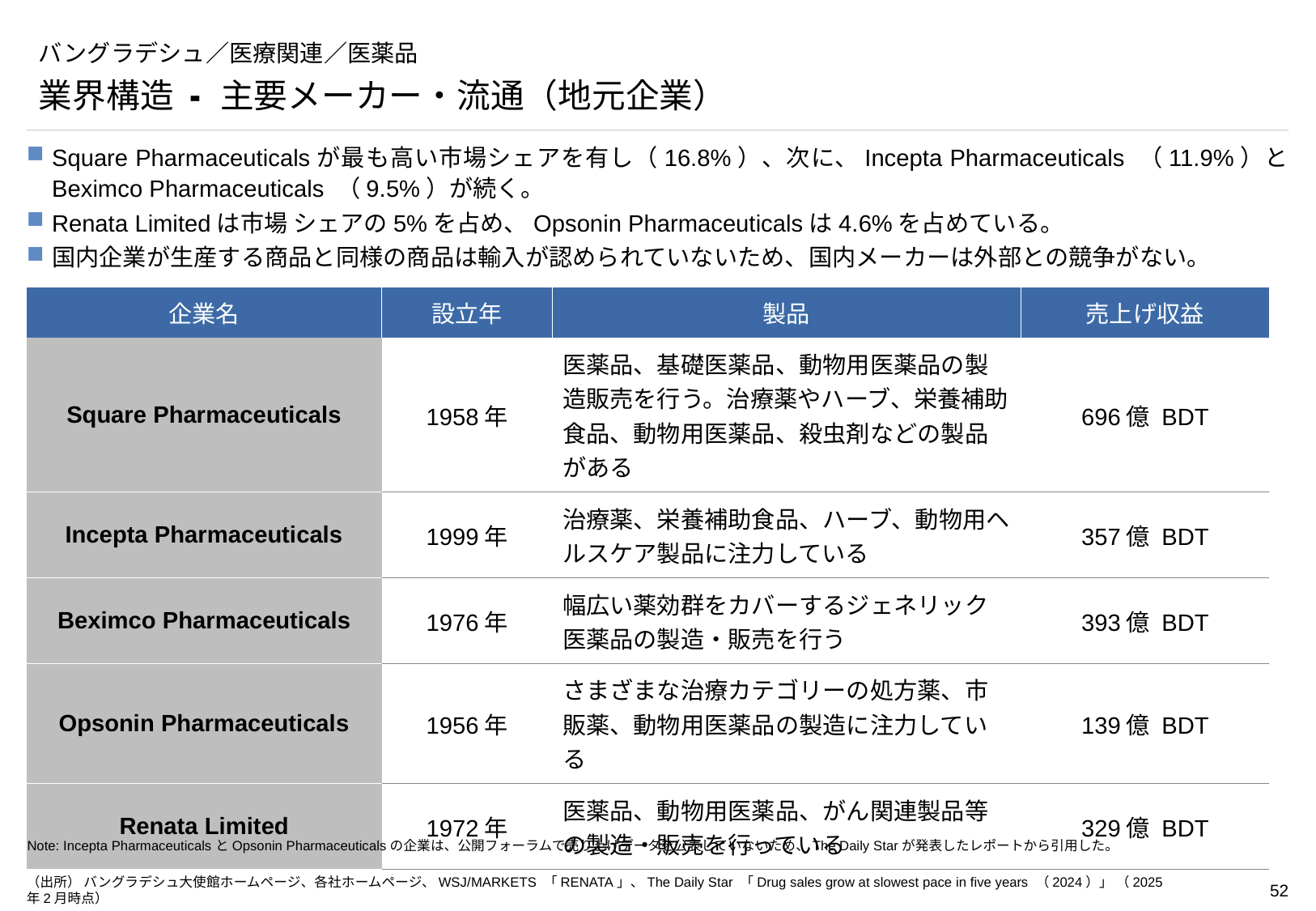

# バングラデシュ／医療関連／医薬品
業界構造 - 主要メーカー・流通（地元企業）
Square Pharmaceuticalsが最も高い市場シェアを有し（16.8%）、次に、Incepta Pharmaceuticals （11.9%）と Beximco Pharmaceuticals （9.5%）が続く。
Renata Limitedは市場 シェアの5%を占め、Opsonin Pharmaceuticalsは4.6%を占めている。
国内企業が生産する商品と同様の商品は輸入が認められていないため、国内メーカーは外部との競争がない。
| 企業名 | 設立年 | 製品 | 売上げ収益 |
| --- | --- | --- | --- |
| Square Pharmaceuticals | 1958年 | 医薬品、基礎医薬品、動物用医薬品の製造販売を行う。治療薬やハーブ、栄養補助食品、動物用医薬品、殺虫剤などの製品がある | 696億 BDT |
| Incepta Pharmaceuticals | 1999年 | 治療薬、栄養補助食品、ハーブ、動物用ヘルスケア製品に注力している | 357億 BDT |
| Beximco Pharmaceuticals | 1976年 | 幅広い薬効群をカバーするジェネリック医薬品の製造・販売を行う | 393億 BDT |
| Opsonin Pharmaceuticals | 1956年 | さまざまな治療カテゴリーの処方薬、市販薬、動物用医薬品の製造に注力している | 139億 BDT |
| Renata Limited | 1972年 | 医薬品、動物用医薬品、がん関連製品等の製造・販売を行っている | 329億 BDT |
Note: Incepta PharmaceuticalsとOpsonin Pharmaceuticalsの企業は、公開フォーラムで売り上げデータを公表していないため、The Daily Starが発表したレポートから引用した。
（出所） バングラデシュ大使館ホームページ、各社ホームページ、WSJ/MARKETS 「RENATA」、The Daily Star 「Drug sales grow at slowest pace in five years （2024）」 （2025年2月時点）